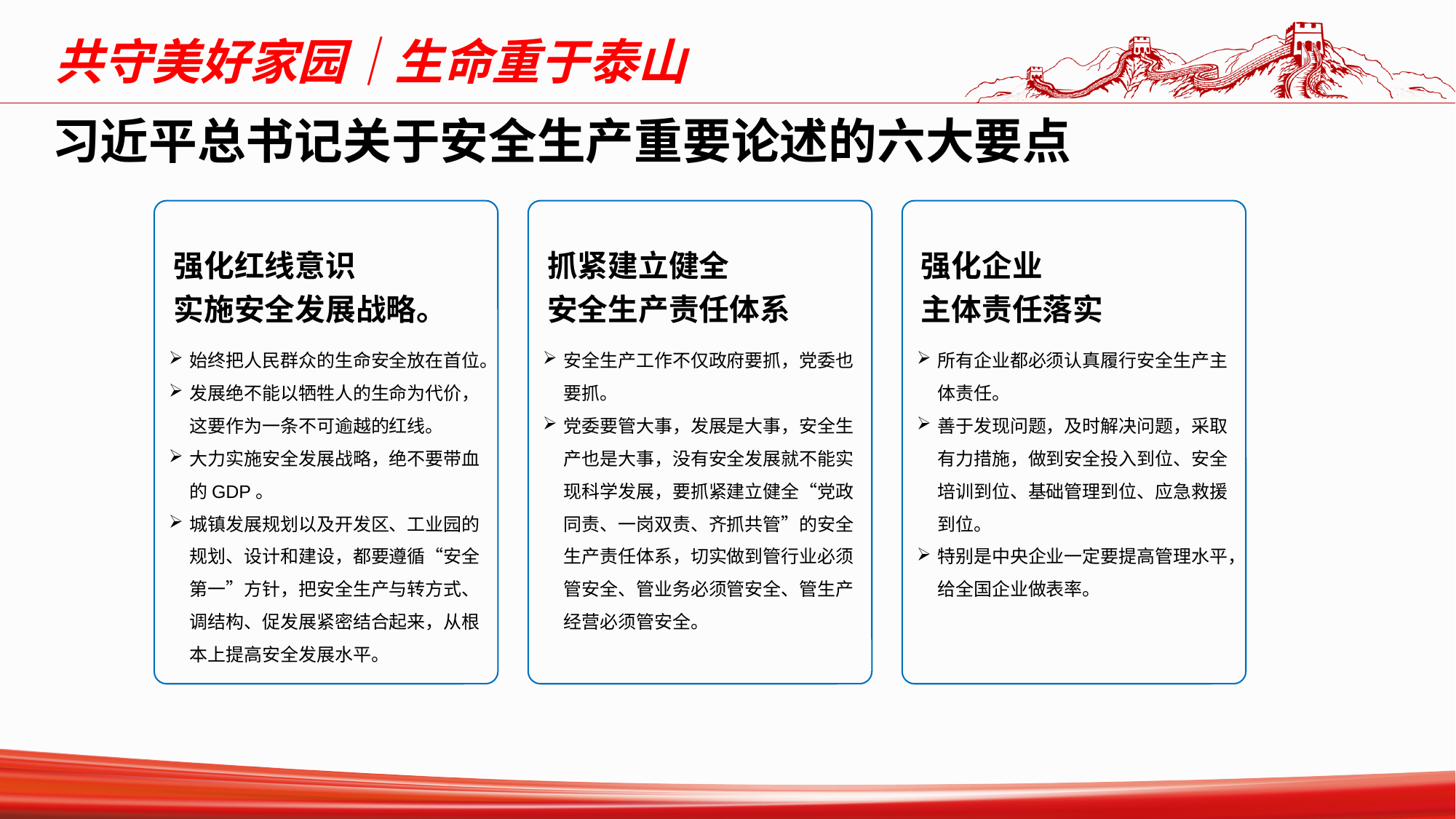

共守美好家园｜生命重于泰山
习近平总书记关于安全生产重要论述的六大要点

强化红线意识
实施安全发展战略。
抓紧建立健全
安全生产责任体系
强化企业
主体责任落实
始终把人民群众的生命安全放在首位。
发展绝不能以牺牲人的生命为代价，这要作为一条不可逾越的红线。
大力实施安全发展战略，绝不要带血的GDP。
城镇发展规划以及开发区、工业园的规划、设计和建设，都要遵循“安全第一”方针，把安全生产与转方式、调结构、促发展紧密结合起来，从根本上提高安全发展水平。
安全生产工作不仅政府要抓，党委也要抓。
党委要管大事，发展是大事，安全生产也是大事，没有安全发展就不能实现科学发展，要抓紧建立健全“党政同责、一岗双责、齐抓共管”的安全生产责任体系，切实做到管行业必须管安全、管业务必须管安全、管生产经营必须管安全。
所有企业都必须认真履行安全生产主体责任。
善于发现问题，及时解决问题，采取有力措施，做到安全投入到位、安全培训到位、基础管理到位、应急救援到位。
特别是中央企业一定要提高管理水平，给全国企业做表率。